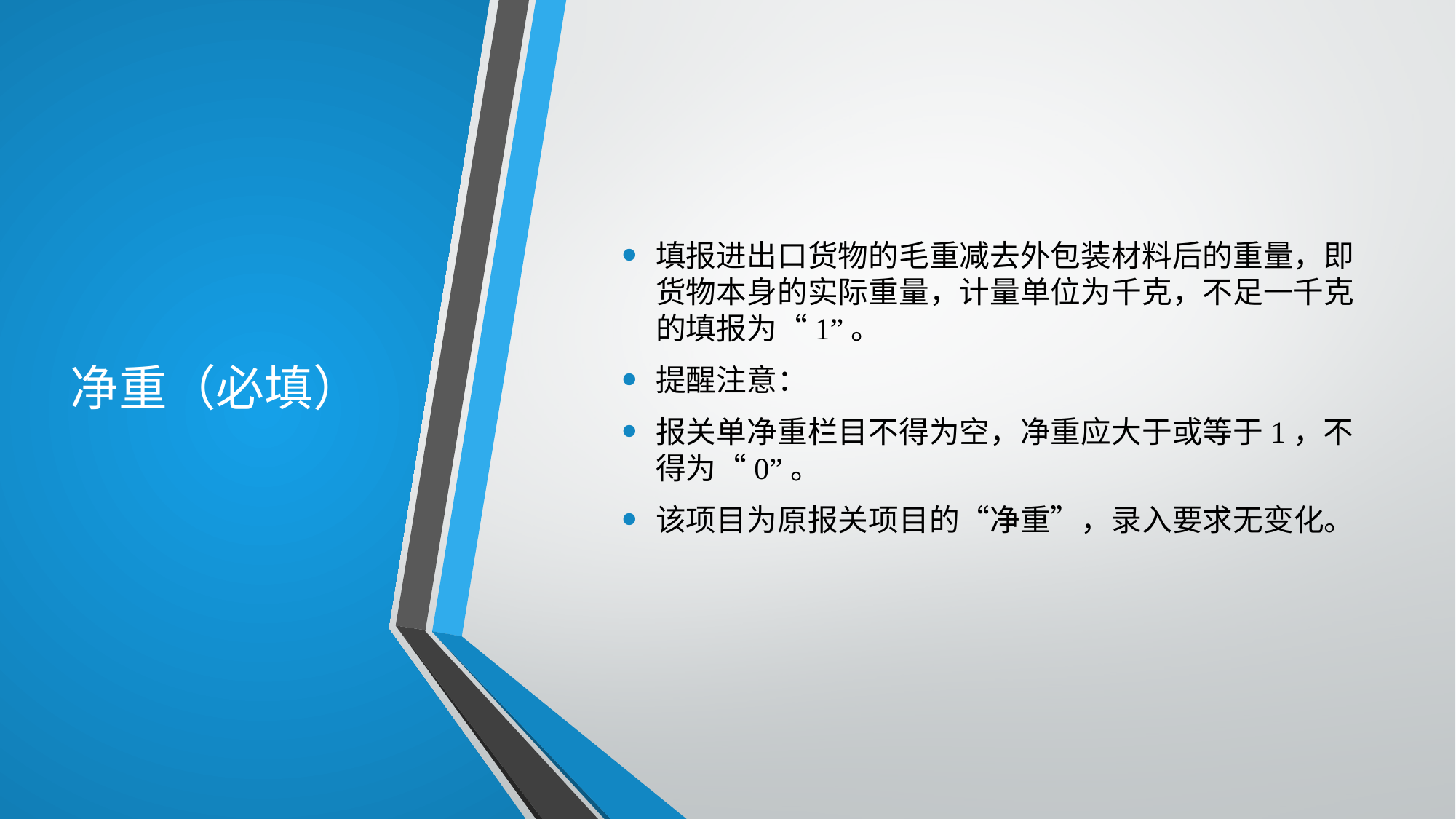

# 净重（必填）
填报进出口货物的毛重减去外包装材料后的重量，即货物本身的实际重量，计量单位为千克，不足一千克的填报为“1”。
提醒注意：
报关单净重栏目不得为空，净重应大于或等于1，不得为“0”。
该项目为原报关项目的“净重”，录入要求无变化。